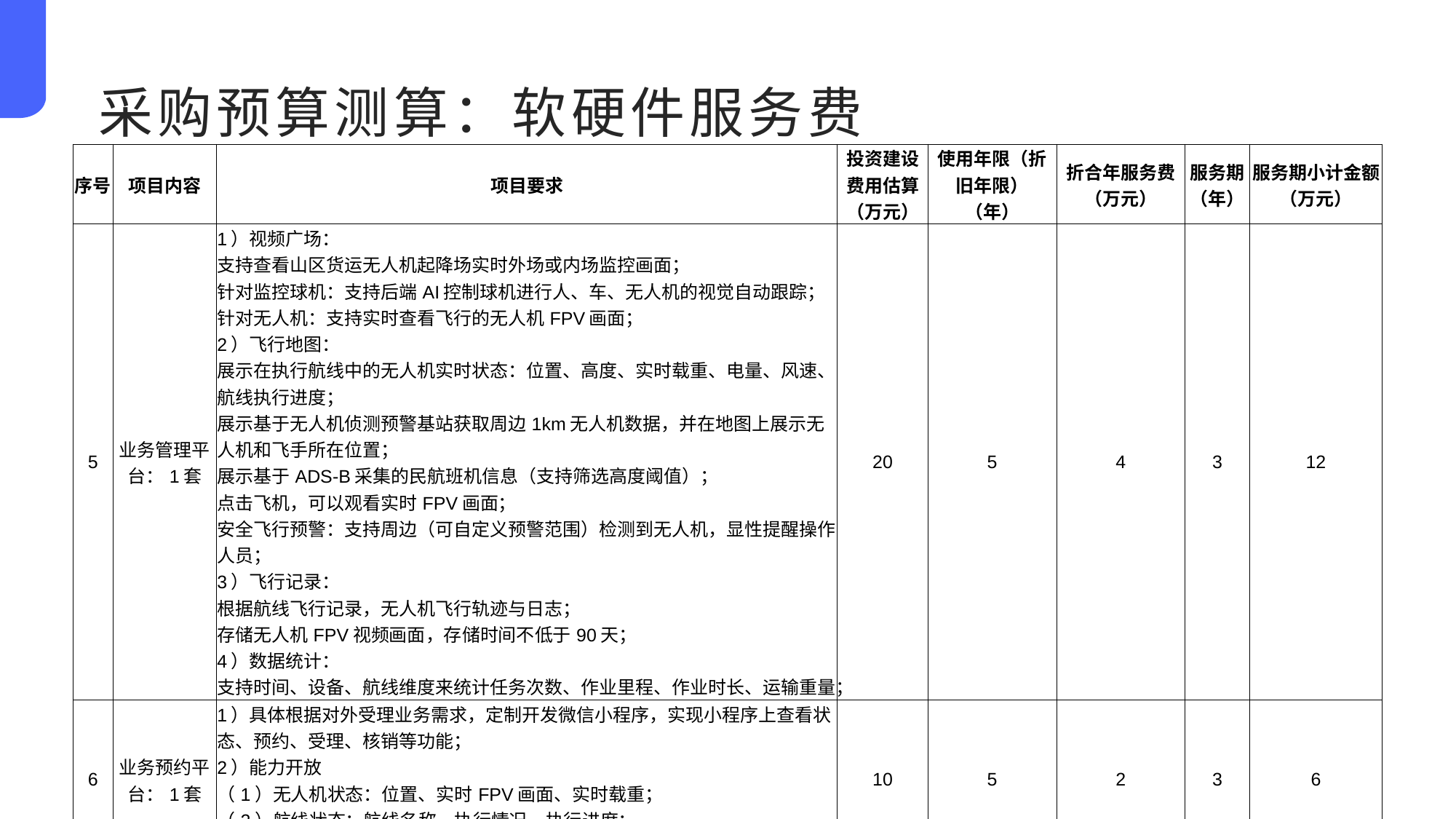

采购预算测算：软硬件服务费
| 序号 | 项目内容 | 项目要求 | 投资建设费用估算（万元） | 使用年限（折旧年限） （年） | 折合年服务费 （万元） | 服务期 （年） | 服务期小计金额 （万元） |
| --- | --- | --- | --- | --- | --- | --- | --- |
| 5 | 业务管理平台：1套 | 1）视频广场： 支持查看山区货运无人机起降场实时外场或内场监控画面； 针对监控球机：支持后端AI控制球机进行人、车、无人机的视觉自动跟踪； 针对无人机：支持实时查看飞行的无人机FPV画面； 2）飞行地图： 展示在执行航线中的无人机实时状态：位置、高度、实时载重、电量、风速、航线执行进度； 展示基于无人机侦测预警基站获取周边1km无人机数据，并在地图上展示无人机和飞手所在位置； 展示基于ADS-B采集的民航班机信息（支持筛选高度阈值）； 点击飞机，可以观看实时FPV画面； 安全飞行预警：支持周边（可自定义预警范围）检测到无人机，显性提醒操作人员； 3）飞行记录： 根据航线飞行记录，无人机飞行轨迹与日志； 存储无人机FPV视频画面，存储时间不低于90天； 4）数据统计： 支持时间、设备、航线维度来统计任务次数、作业里程、作业时长、运输重量； | 20 | 5 | 4 | 3 | 12 |
| 6 | 业务预约平台：1套 | 1）具体根据对外受理业务需求，定制开发微信小程序，实现小程序上查看状态、预约、受理、核销等功能； 2）能力开放 （1）无人机状态：位置、实时FPV画面、实时载重； （2）航线状态：航线名称、执行情况、执行进度； （3）运力状态：可用运力、已用运力、总运力； | 10 | 5 | 2 | 3 | 6 |
| 合计 |  |  |  |  |  |  | 55.8 |

38